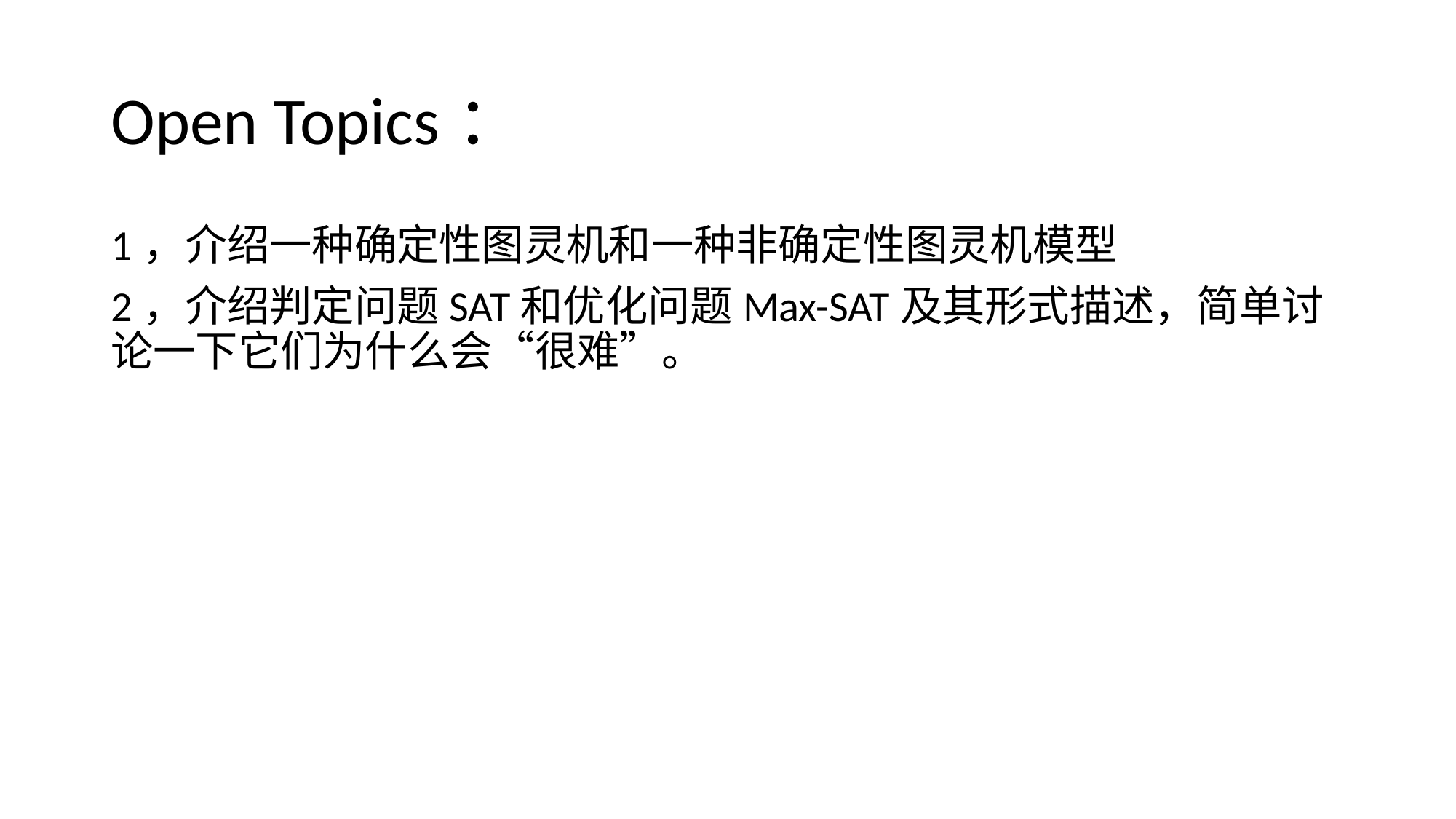

# Open Topics：
1，介绍一种确定性图灵机和一种非确定性图灵机模型
2，介绍判定问题SAT和优化问题Max-SAT及其形式描述，简单讨论一下它们为什么会“很难”。